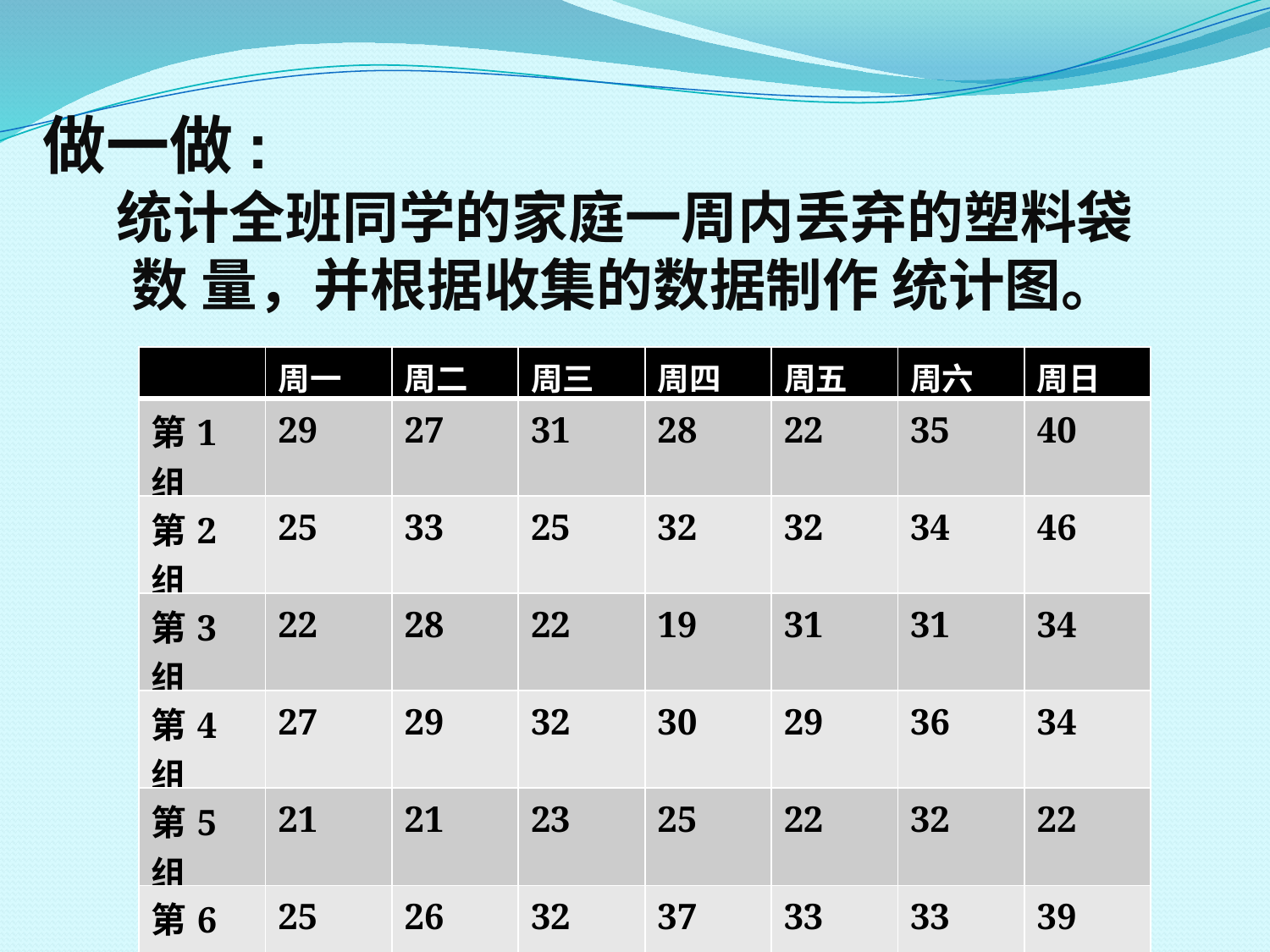

做一做:
统计全班同学的家庭一周内丢弃的塑料袋
数 量，并根据收集的数据制作 统计图。
|  | 周一 | 周二 | 周三 | 周四 | 周五 | 周六 | 周日 |
| --- | --- | --- | --- | --- | --- | --- | --- |
| 第1组 | 29 | 27 | 31 | 28 | 22 | 35 | 40 |
| 第2组 | 25 | 33 | 25 | 32 | 32 | 34 | 46 |
| 第3组 | 22 | 28 | 22 | 19 | 31 | 31 | 34 |
| 第4组 | 27 | 29 | 32 | 30 | 29 | 36 | 34 |
| 第5组 | 21 | 21 | 23 | 25 | 22 | 32 | 22 |
| 第6组 | 25 | 26 | 32 | 37 | 33 | 33 | 39 |
| 第7组 | 29 | 27 | 27 | 25 | 33 | 44 | 32 |
| 第8组 | 31 | 24 | 23 | 21 | 32 | 32 | 27 |
| 总计 | 209 | 215 | 215 | 217 | 234 | 277 | 274 |